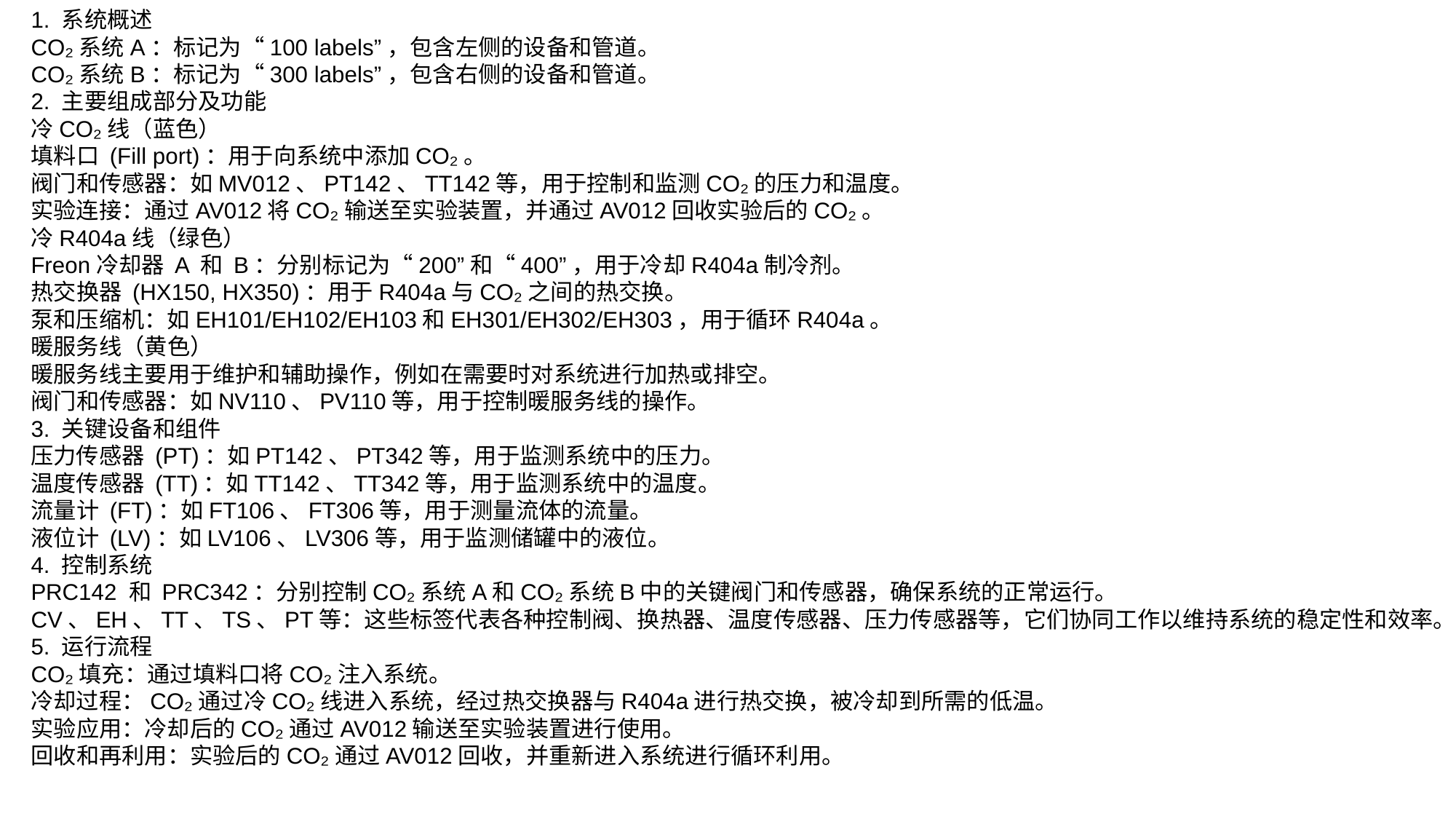

1. 系统概述
CO₂系统A：标记为“100 labels”，包含左侧的设备和管道。
CO₂系统B：标记为“300 labels”，包含右侧的设备和管道。
2. 主要组成部分及功能
冷CO₂线（蓝色）
填料口 (Fill port)：用于向系统中添加CO₂。
阀门和传感器：如MV012、PT142、TT142等，用于控制和监测CO₂的压力和温度。
实验连接：通过AV012将CO₂输送至实验装置，并通过AV012回收实验后的CO₂。
冷R404a线（绿色）
Freon冷却器 A 和 B：分别标记为“200”和“400”，用于冷却R404a制冷剂。
热交换器 (HX150, HX350)：用于R404a与CO₂之间的热交换。
泵和压缩机：如EH101/EH102/EH103和EH301/EH302/EH303，用于循环R404a。
暖服务线（黄色）
暖服务线主要用于维护和辅助操作，例如在需要时对系统进行加热或排空。
阀门和传感器：如NV110、PV110等，用于控制暖服务线的操作。
3. 关键设备和组件
压力传感器 (PT)：如PT142、PT342等，用于监测系统中的压力。
温度传感器 (TT)：如TT142、TT342等，用于监测系统中的温度。
流量计 (FT)：如FT106、FT306等，用于测量流体的流量。
液位计 (LV)：如LV106、LV306等，用于监测储罐中的液位。
4. 控制系统
PRC142 和 PRC342：分别控制CO₂系统A和CO₂系统B中的关键阀门和传感器，确保系统的正常运行。
CV、EH、TT、TS、PT等：这些标签代表各种控制阀、换热器、温度传感器、压力传感器等，它们协同工作以维持系统的稳定性和效率。
5. 运行流程
CO₂填充：通过填料口将CO₂注入系统。
冷却过程：CO₂通过冷CO₂线进入系统，经过热交换器与R404a进行热交换，被冷却到所需的低温。
实验应用：冷却后的CO₂通过AV012输送至实验装置进行使用。
回收和再利用：实验后的CO₂通过AV012回收，并重新进入系统进行循环利用。